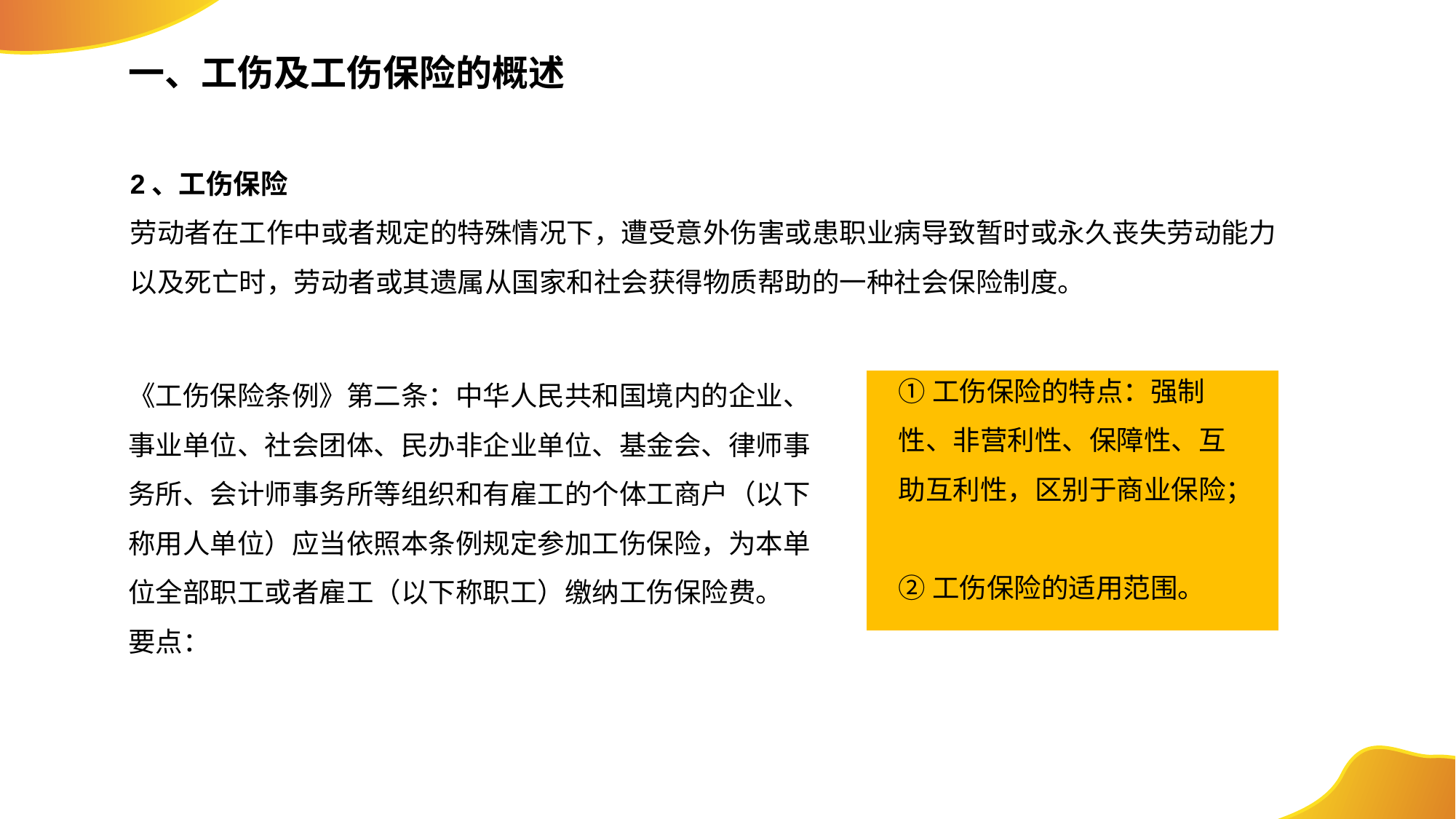

一、工伤及工伤保险的概述
2、工伤保险
劳动者在工作中或者规定的特殊情况下，遭受意外伤害或患职业病导致暂时或永久丧失劳动能力以及死亡时，劳动者或其遗属从国家和社会获得物质帮助的一种社会保险制度。

①工伤保险的特点：强制性、非营利性、保障性、互助互利性，区别于商业保险；

②工伤保险的适用范围。

《工伤保险条例》第二条：中华人民共和国境内的企业、事业单位、社会团体、民办非企业单位、基金会、律师事务所、会计师事务所等组织和有雇工的个体工商户（以下称用人单位）应当依照本条例规定参加工伤保险，为本单位全部职工或者雇工（以下称职工）缴纳工伤保险费。
要点：